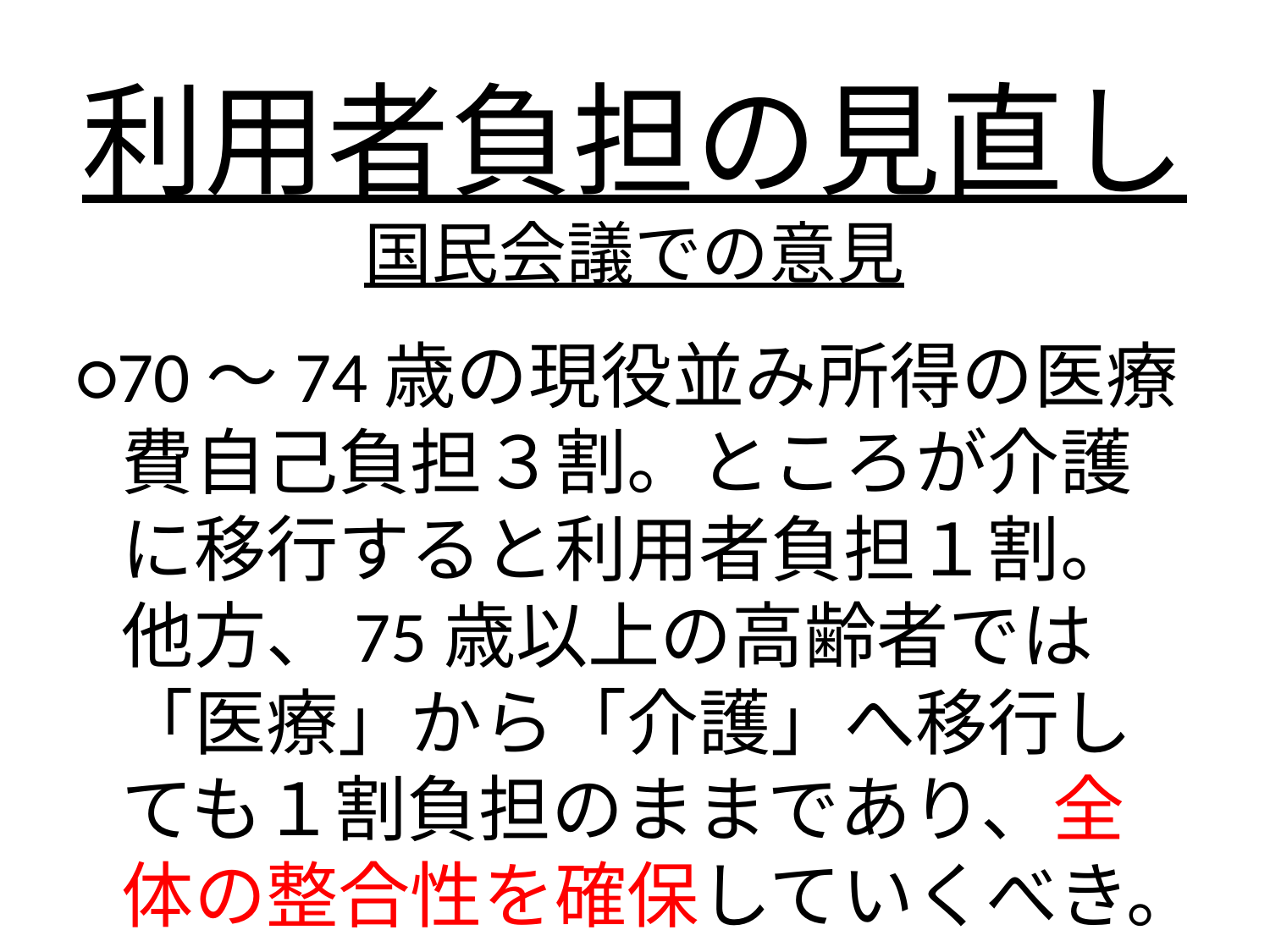

# 利用者負担の見直し 国民会議での意見
○70～74歳の現役並み所得の医療費自己負担３割。ところが介護に移行すると利用者負担１割。他方、75歳以上の高齢者では「医療」から「介護」へ移行しても１割負担のままであり、全体の整合性を確保していくべき。